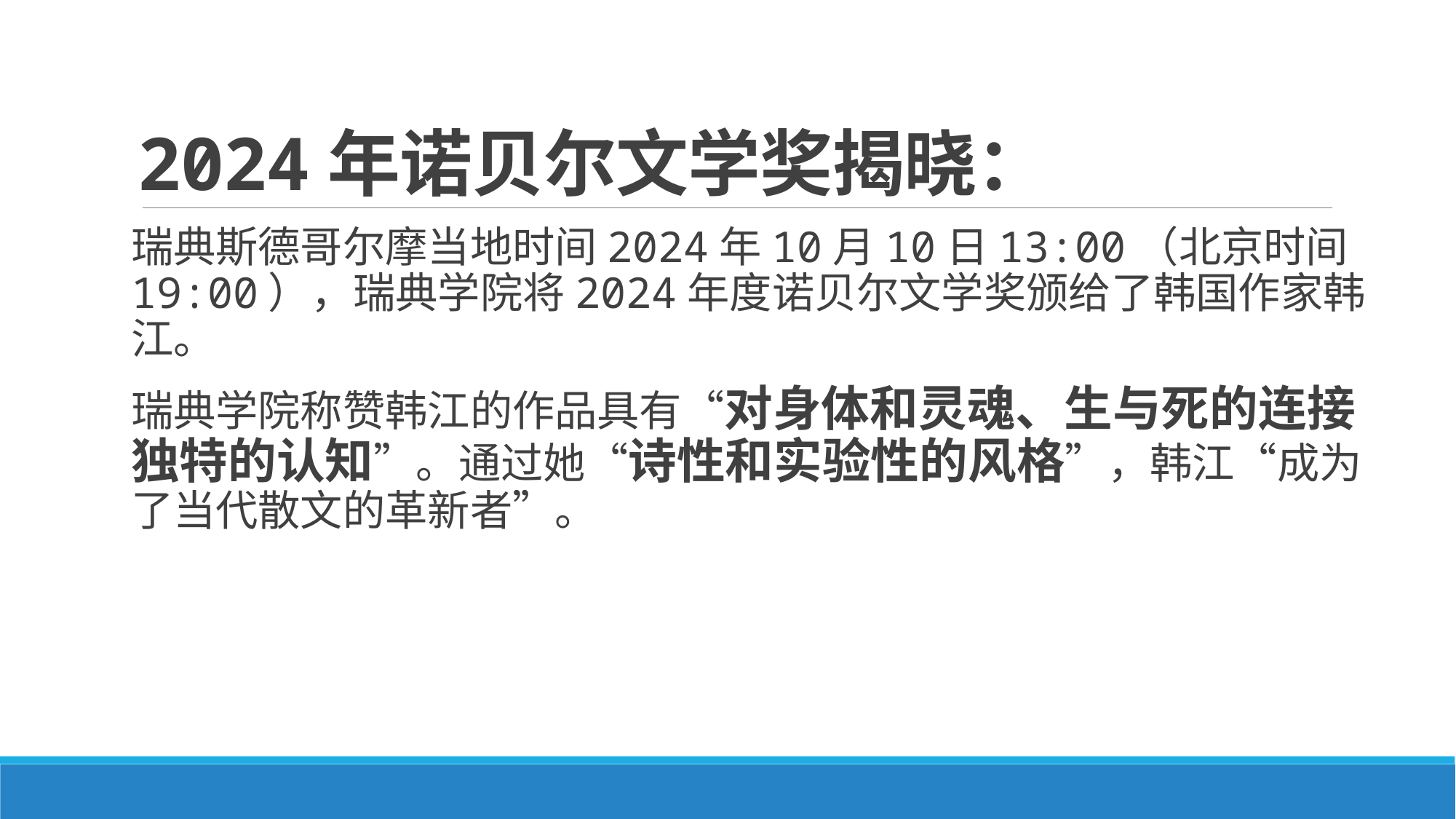

# 2024年诺贝尔文学奖揭晓：
瑞典斯德哥尔摩当地时间2024年10月10日13:00（北京时间19:00），瑞典学院将2024年度诺贝尔文学奖颁给了韩国作家韩江。
瑞典学院称赞韩江的作品具有“对身体和灵魂、生与死的连接独特的认知”。通过她“诗性和实验性的风格”，韩江“成为了当代散文的革新者”。